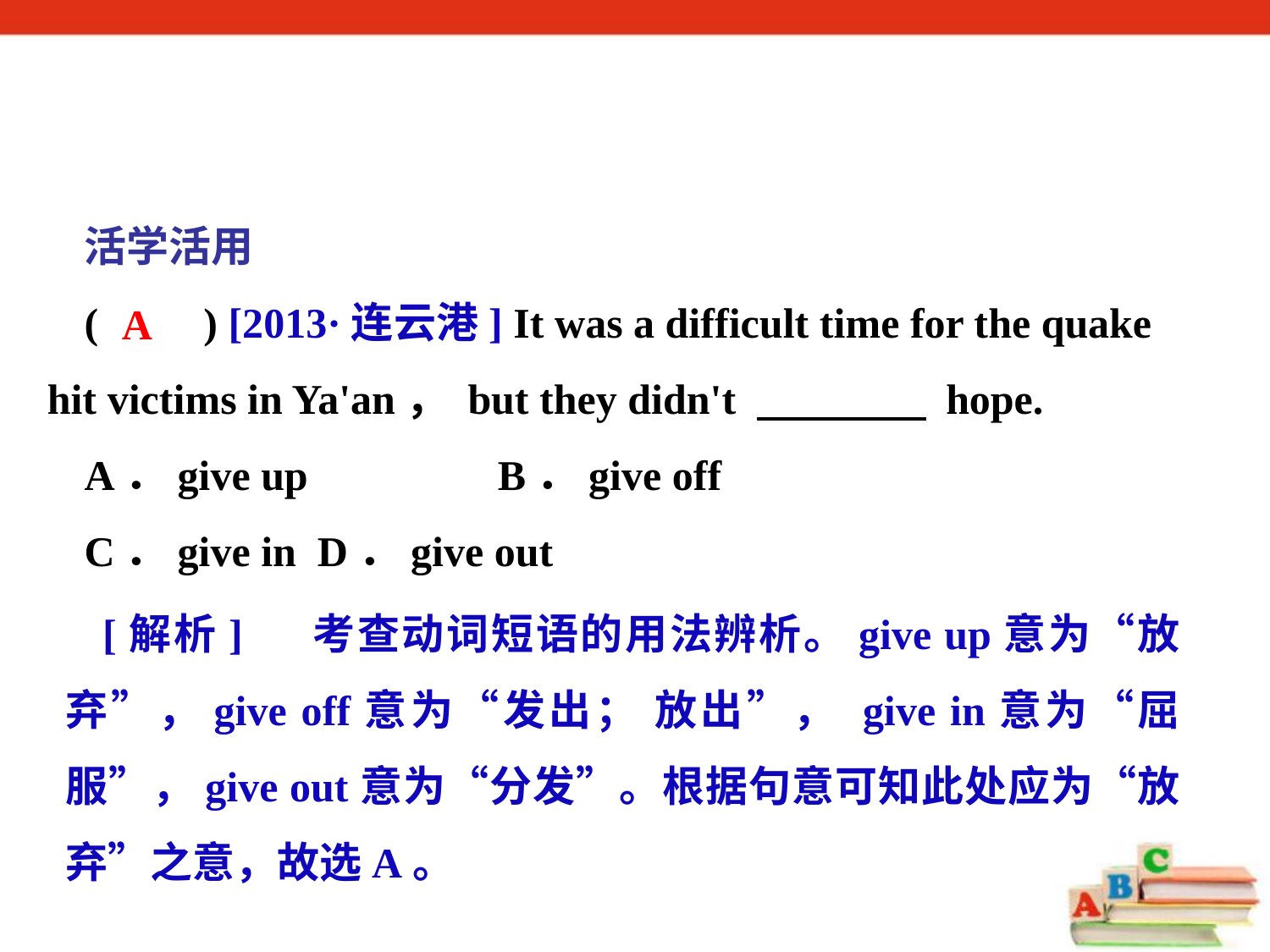

活学活用
(　　) [2013·连云港] It was a difficult time for the quake­hit victims in Ya'an， but they didn't 　　　　 hope.
A．give up　　　　B．give off
C．give in  D．give out
A
[解析] 　考查动词短语的用法辨析。give up意为“放弃”，give off意为“发出； 放出”， give in意为“屈服”，give out意为“分发”。根据句意可知此处应为“放弃”之意，故选A。